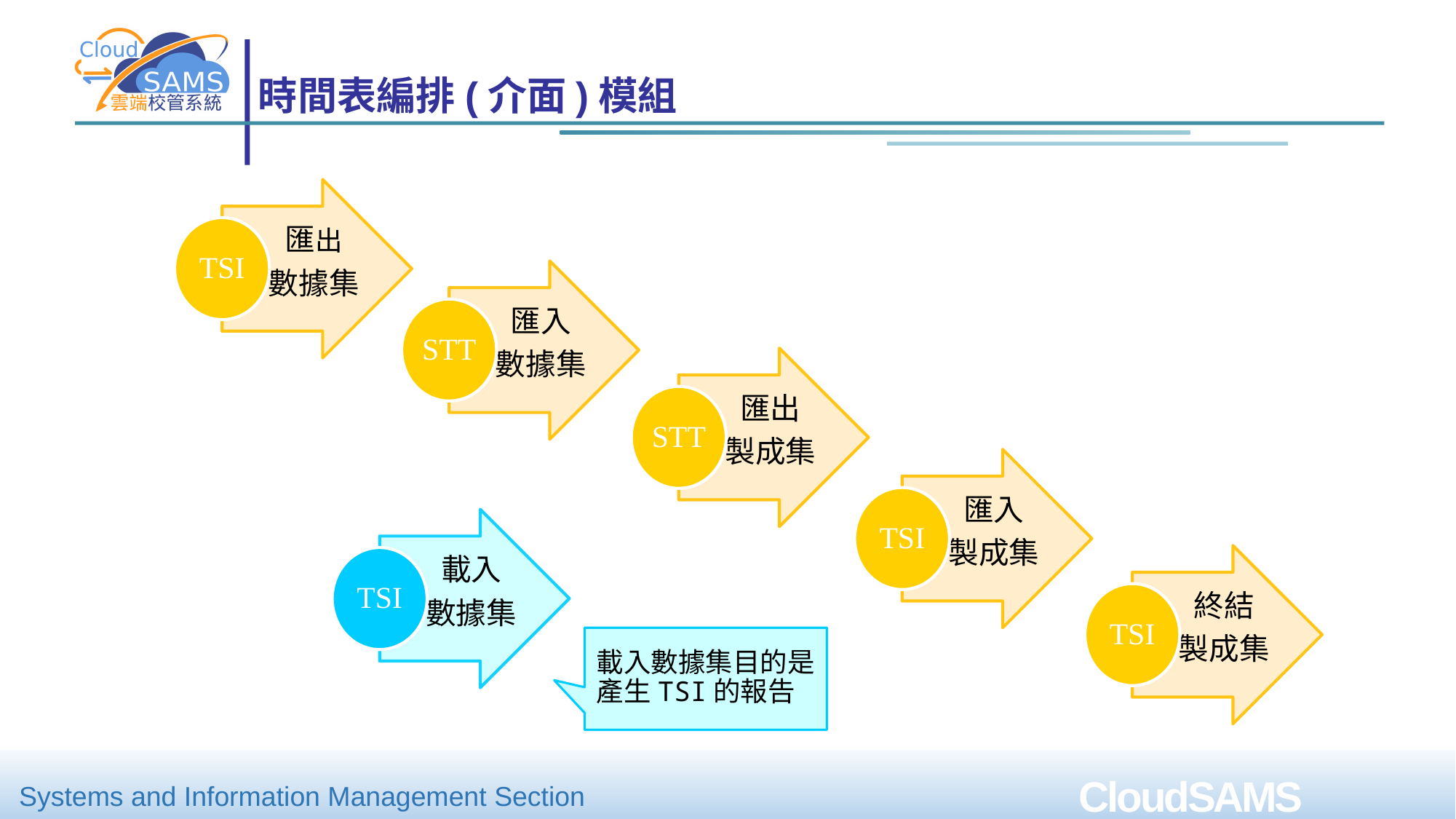

# 時間表編排(介面)模組

匯出
數據集

TSI

匯入
數據集

STT

匯出
製成集

STT

匯入
製成集

TSI

載入
數據集

TSI

終結
製成集

TSI

載入數據集目的是產生TSI的報告